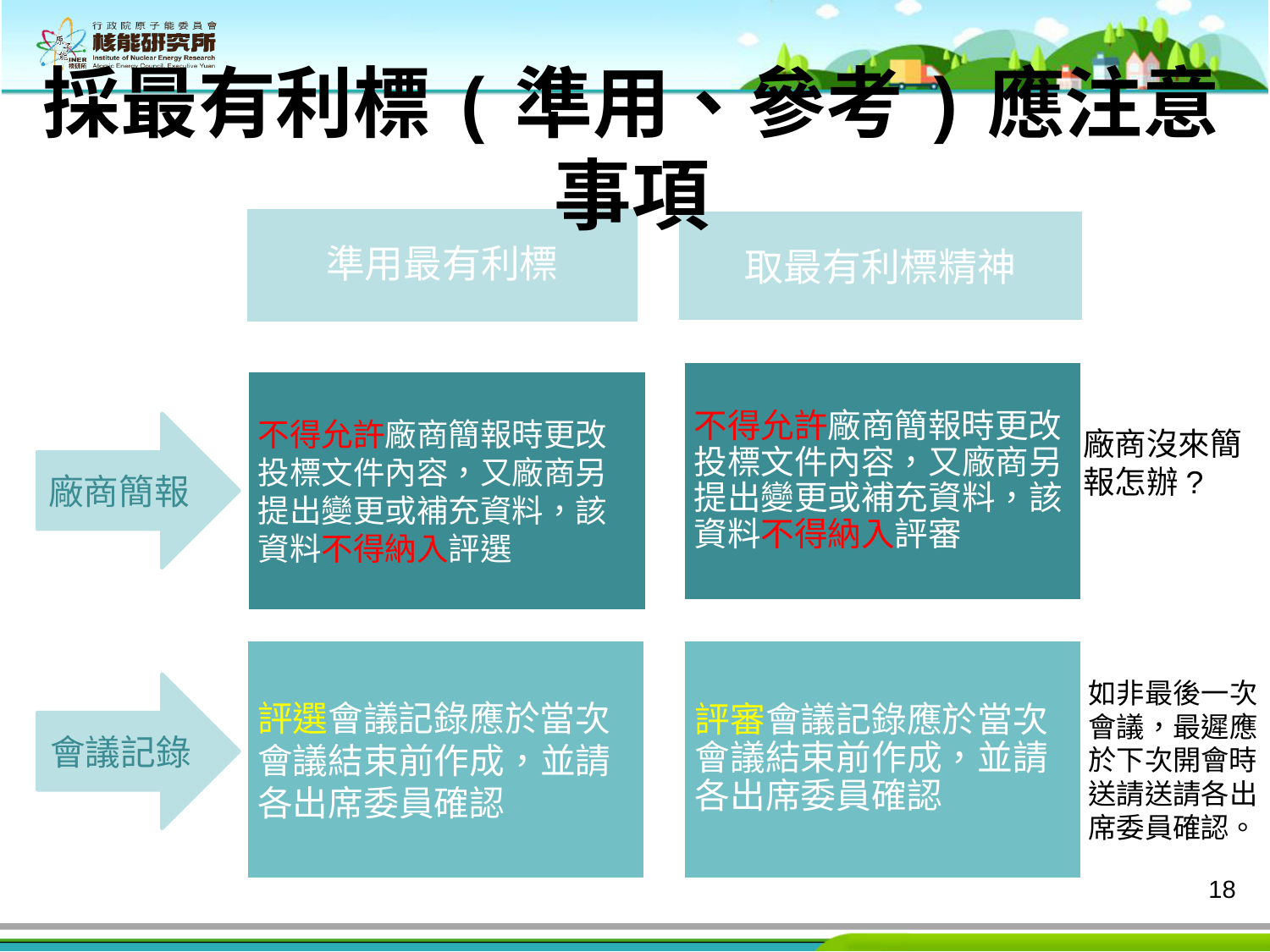

採最有利標(準用、參考)應注意事項
準用最有利標
取最有利標精神
不得允許廠商簡報時更改投標文件內容，又廠商另提出變更或補充資料，該資料不得納入評選
不得允許廠商簡報時更改投標文件內容，又廠商另提出變更或補充資料，該資料不得納入評審
評選會議記錄應於當次會議結束前作成，並請各出席委員確認
評審會議記錄應於當次會議結束前作成，並請各出席委員確認
廠商簡報
廠商沒來簡報怎辦?
如非最後一次會議，最遲應於下次開會時送請送請各出席委員確認。
會議記錄
18